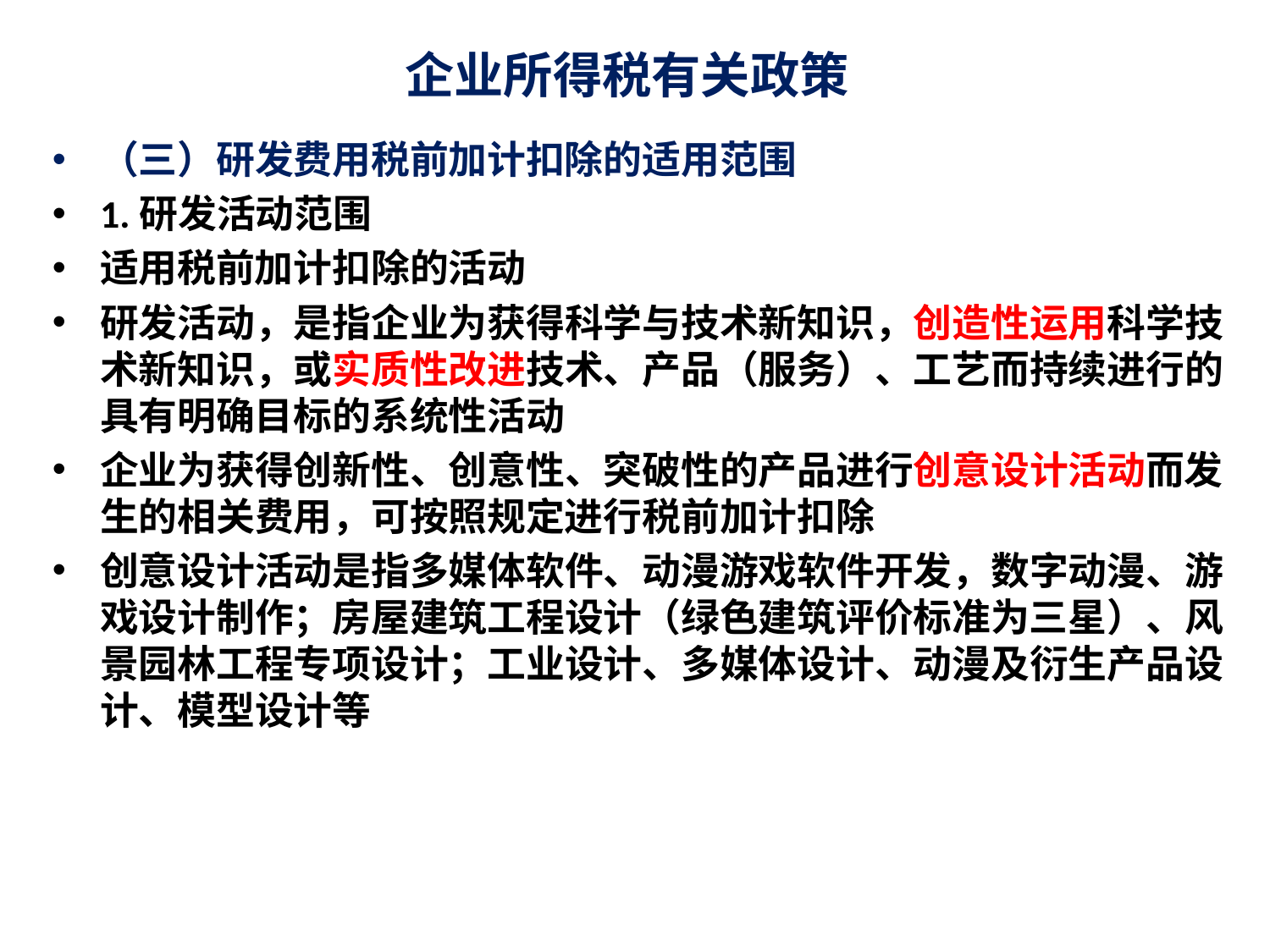

# 企业所得税有关政策
（三）研发费用税前加计扣除的适用范围
1.研发活动范围
适用税前加计扣除的活动
研发活动，是指企业为获得科学与技术新知识，创造性运用科学技术新知识，或实质性改进技术、产品（服务）、工艺而持续进行的具有明确目标的系统性活动
企业为获得创新性、创意性、突破性的产品进行创意设计活动而发生的相关费用，可按照规定进行税前加计扣除
创意设计活动是指多媒体软件、动漫游戏软件开发，数字动漫、游戏设计制作；房屋建筑工程设计（绿色建筑评价标准为三星）、风景园林工程专项设计；工业设计、多媒体设计、动漫及衍生产品设计、模型设计等